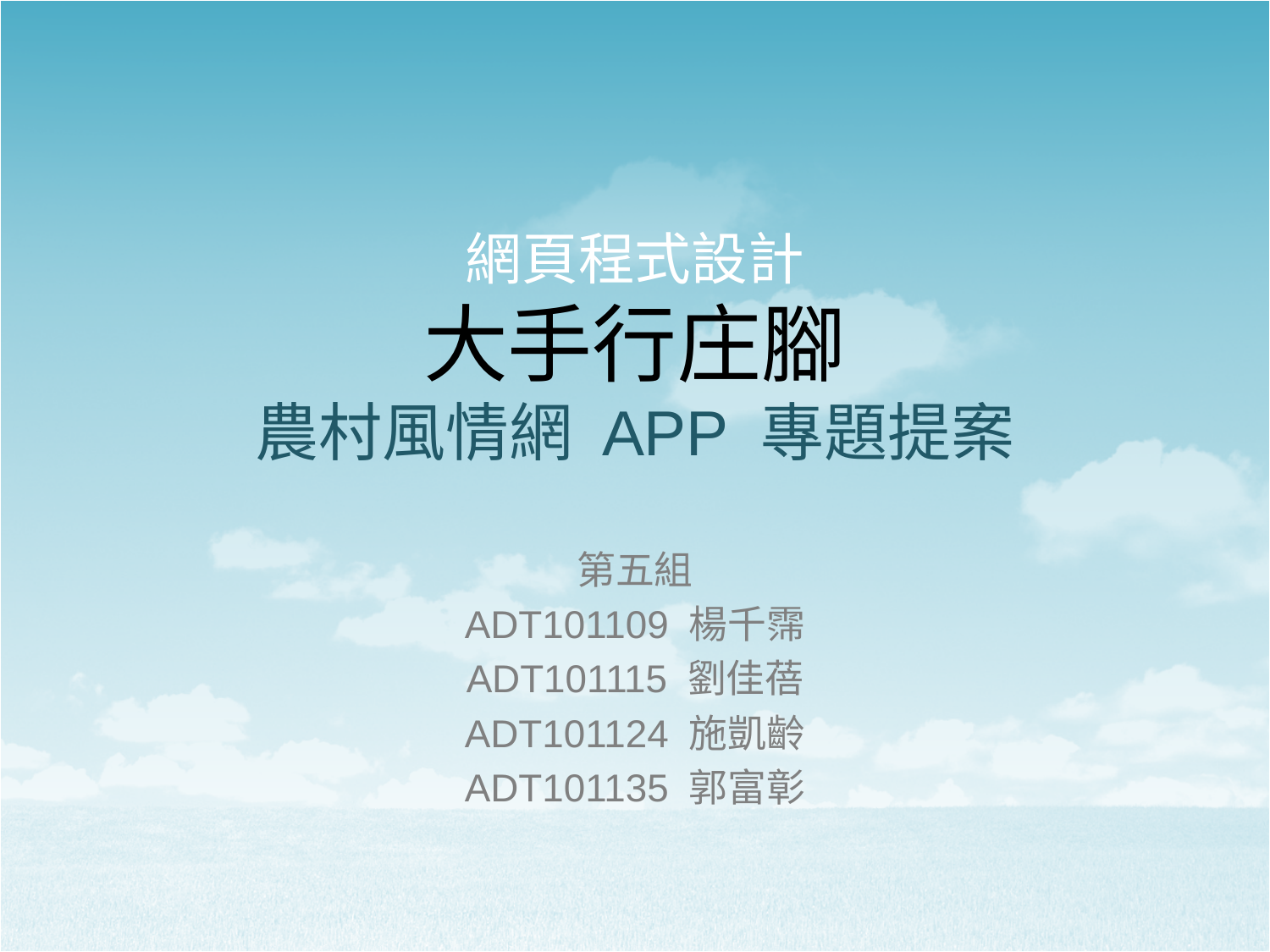

# 網頁程式設計 大手行庄腳 農村風情網 APP 專題提案
第五組
ADT101109 楊千霈
ADT101115 劉佳蓓
ADT101124 施凱齡
ADT101135 郭富彰